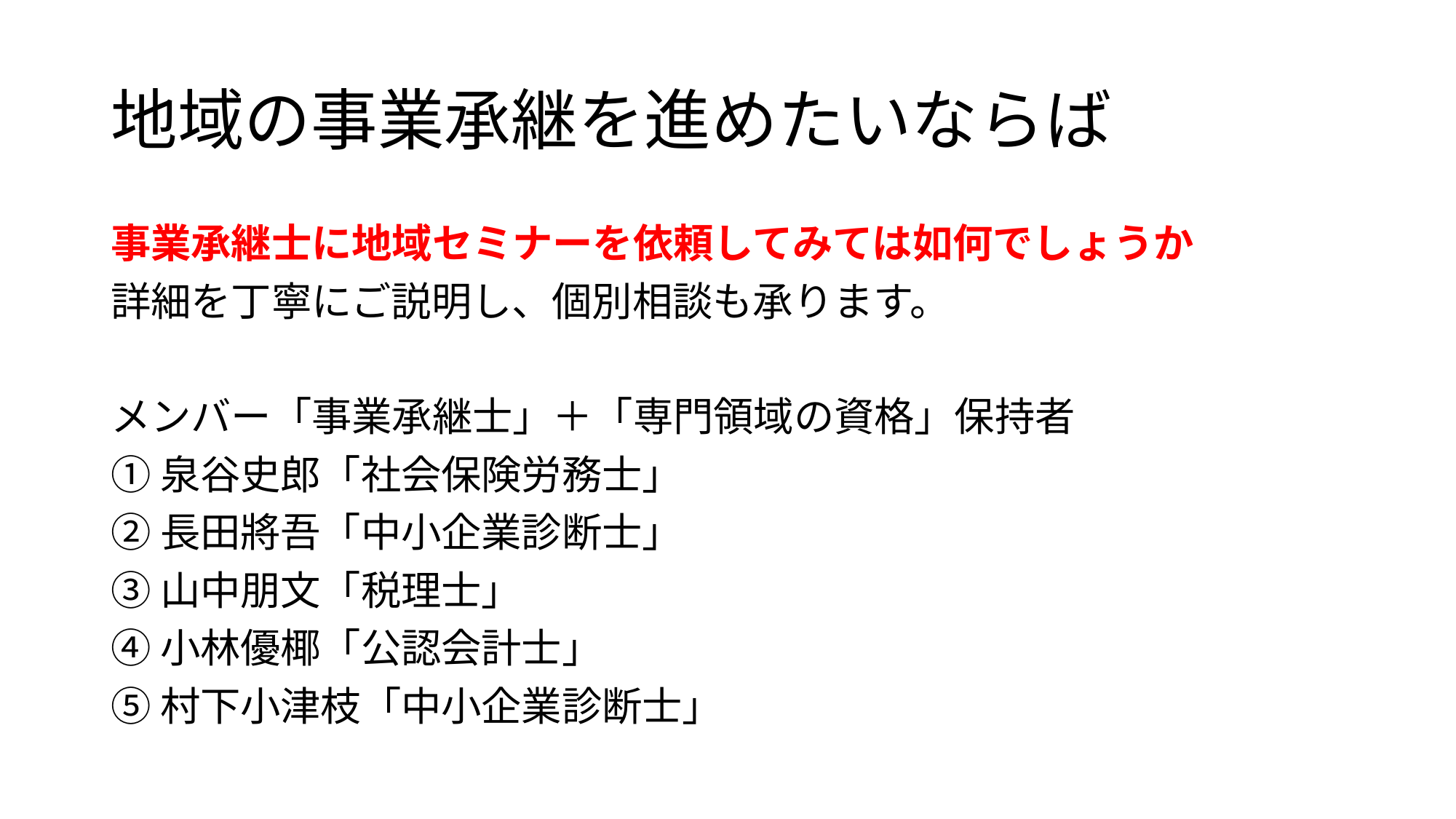

# 地域の事業承継を進めたいならば
事業承継士に地域セミナーを依頼してみては如何でしょうか
詳細を丁寧にご説明し、個別相談も承ります。

メンバー「事業承継士」＋「専門領域の資格」保持者
①泉谷史郎「社会保険労務士」
②長田將吾「中小企業診断士」
③山中朋文「税理士」
④小林優椰「公認会計士」
⑤村下小津枝「中小企業診断士」